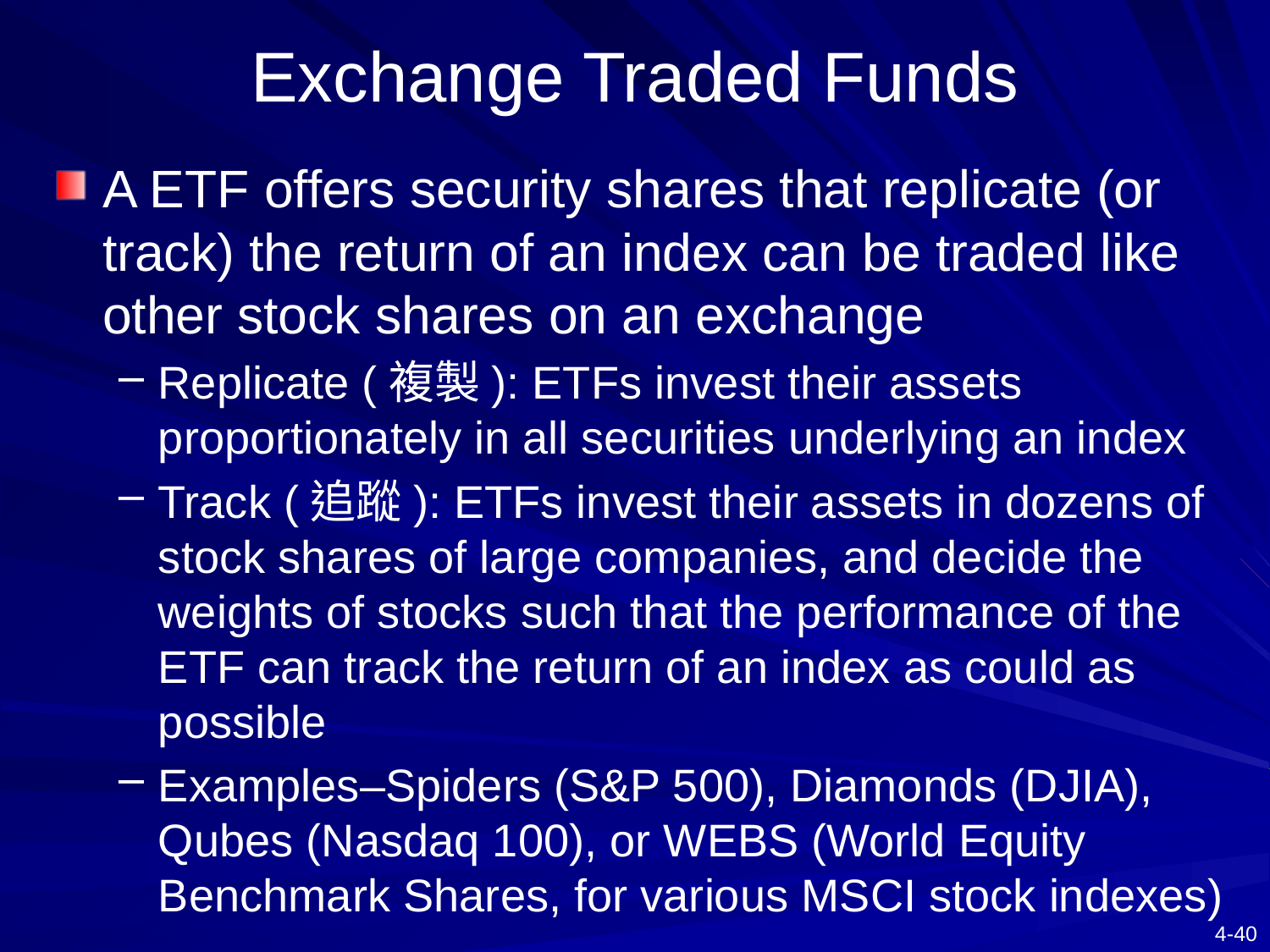

# Exchange Traded Funds
A ETF offers security shares that replicate (or track) the return of an index can be traded like other stock shares on an exchange
Replicate (複製): ETFs invest their assets proportionately in all securities underlying an index
Track (追蹤): ETFs invest their assets in dozens of stock shares of large companies, and decide the weights of stocks such that the performance of the ETF can track the return of an index as could as possible
Examples–Spiders (S&P 500), Diamonds (DJIA), Qubes (Nasdaq 100), or WEBS (World Equity Benchmark Shares, for various MSCI stock indexes)